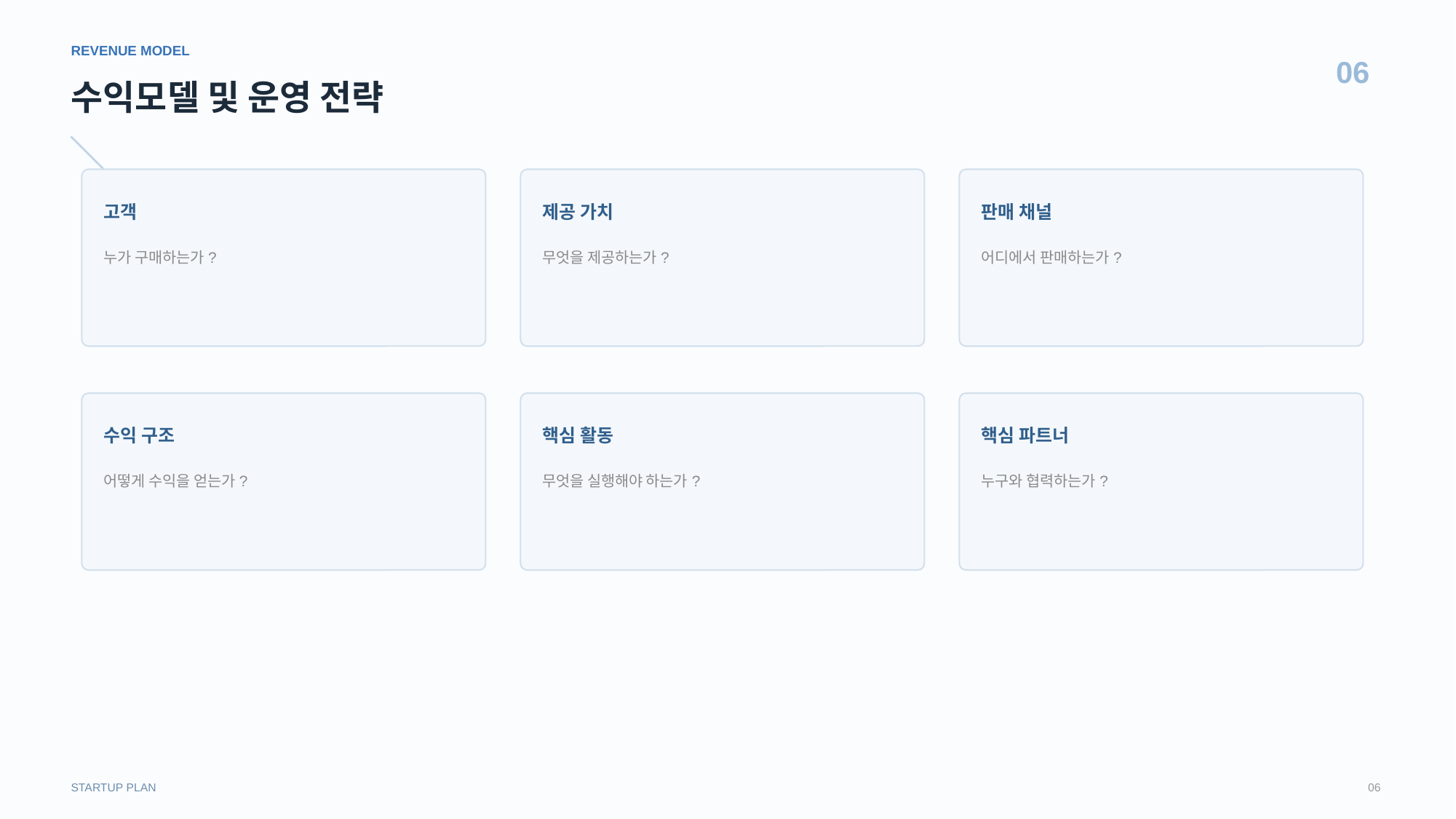

REVENUE MODEL
06
수익모델 및 운영 전략

고객
제공 가치
판매 채널
누가 구매하는가?
무엇을 제공하는가?
어디에서 판매하는가?

수익 구조
핵심 활동
핵심 파트너
어떻게 수익을 얻는가?
무엇을 실행해야 하는가?
누구와 협력하는가?
STARTUP PLAN
06